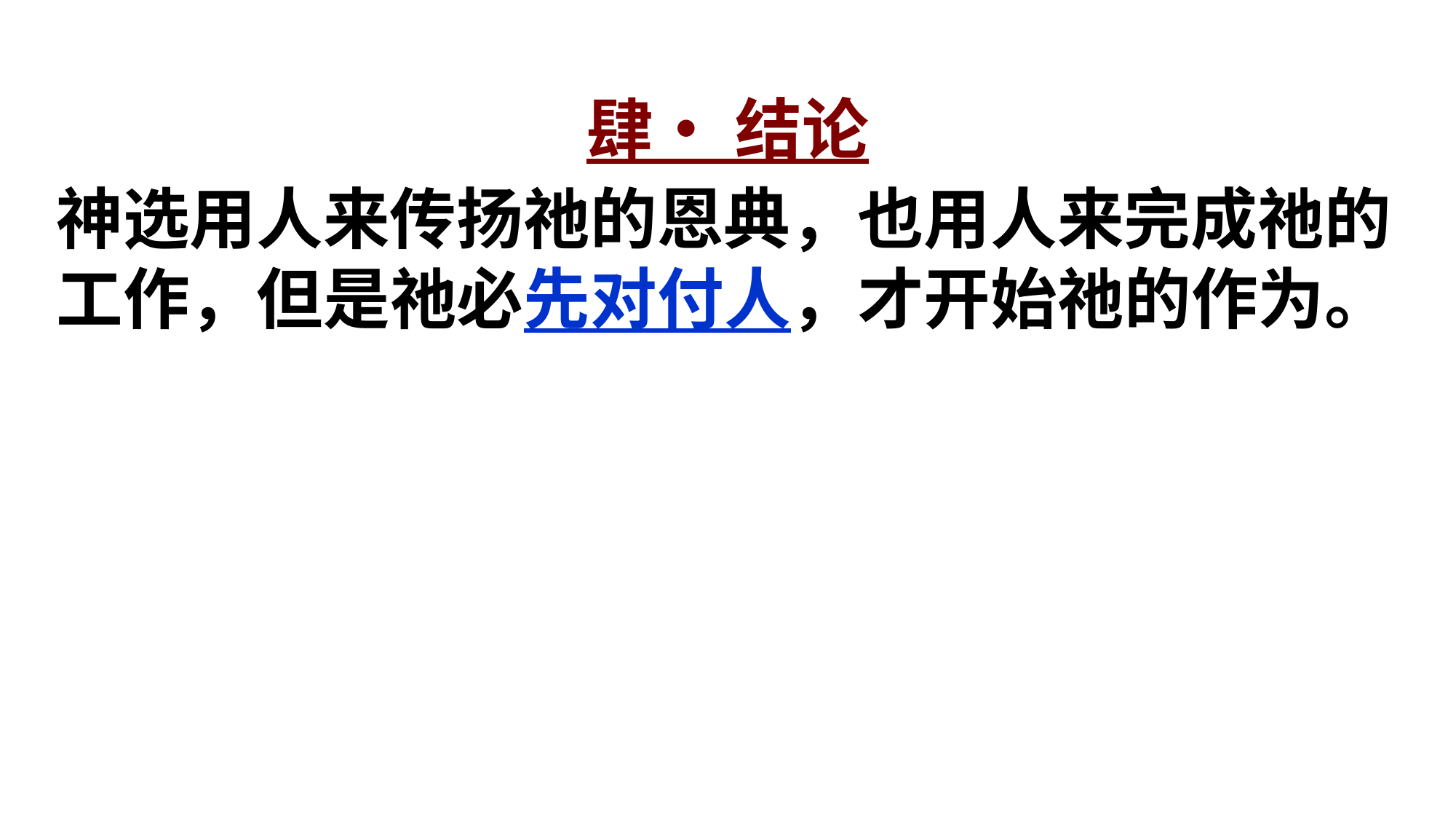

肆‧ 结论
神选用人来传扬祂的恩典，也用人来完成祂的工作，但是祂必先对付人，才开始祂的作为。